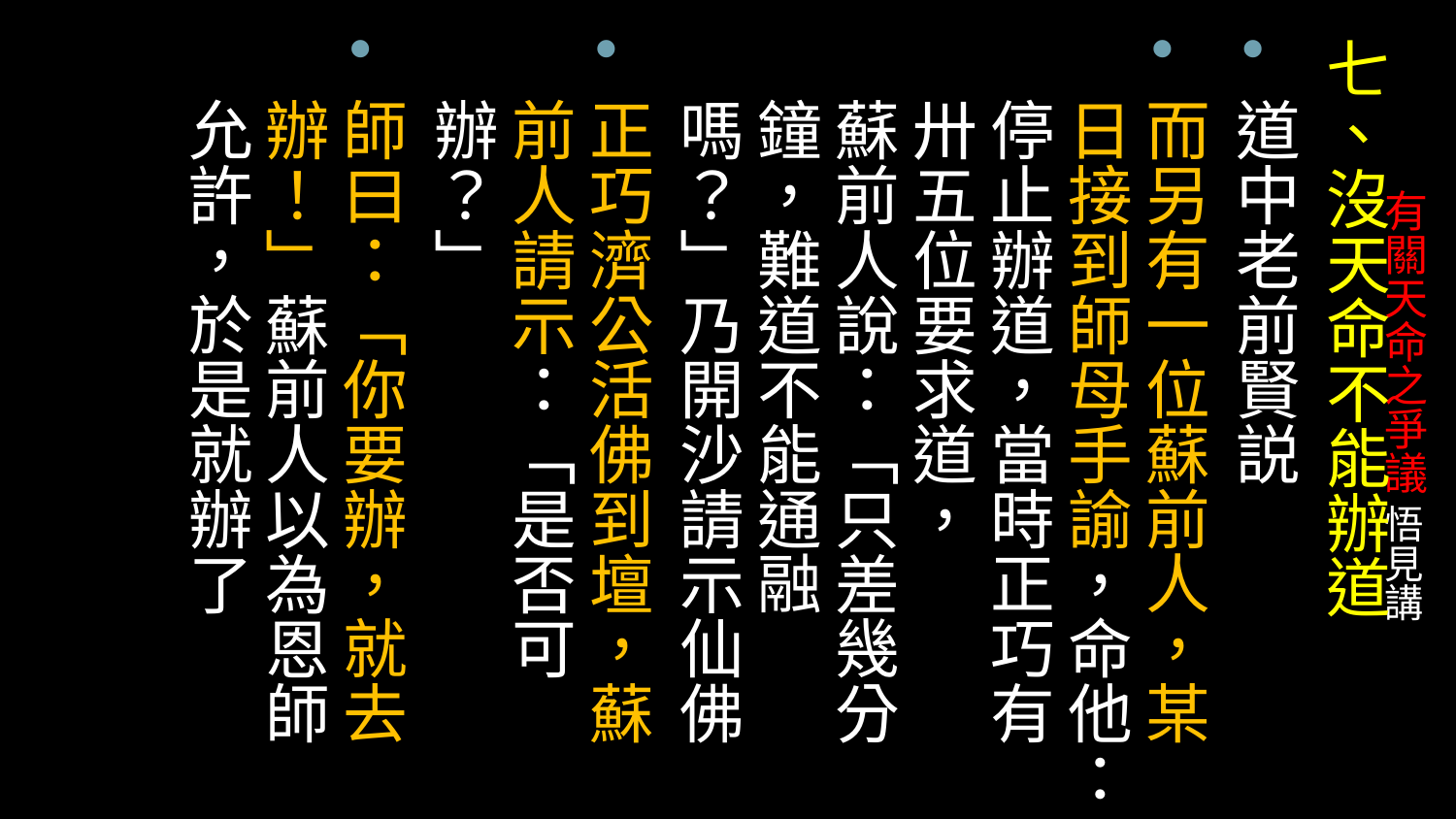

七、沒天命不能辦道
道中老前賢説
而另有一位蘇前人，某日接到師母手諭，命他：停止辦道，當時正巧有卅五位要求道，
蘇前人說：「只差幾分鐘，難道不能通融嗎？」乃開沙請示仙佛
正巧濟公活佛到壇，蘇前人請示：「是否可辦？」
師曰：「你要辦，就去辦！」蘇前人以為恩師允許，於是就辦了
# 有關天命之爭議 悟見講